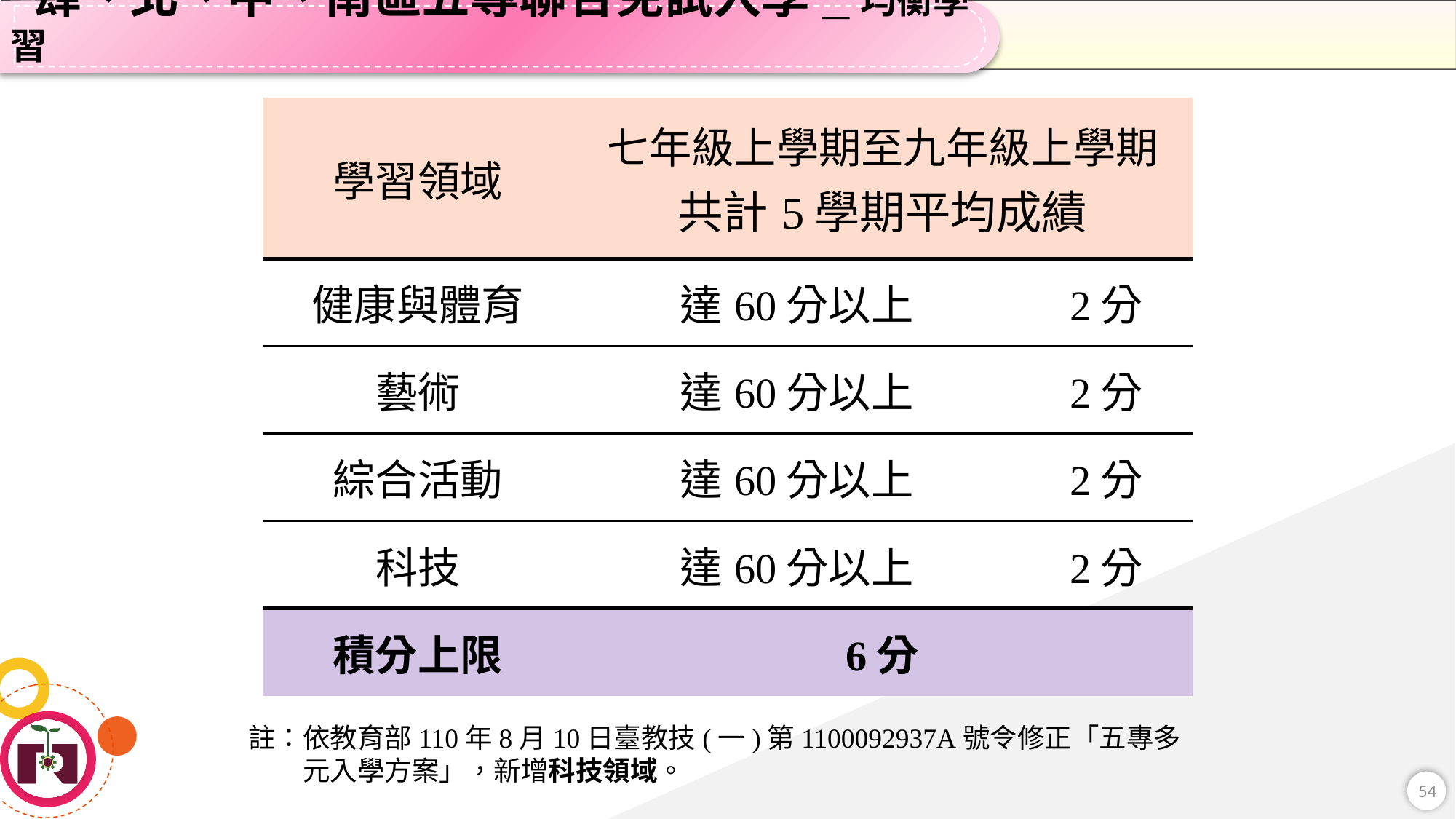

肆、北、中、南區五專聯合免試入學_均衡學習

| 學習領域 | 七年級上學期至九年級上學期 共計5學期平均成績 |  |
| --- | --- | --- |
| 健康與體育 | 達60分以上 | 2分 |
| 藝術 | 達60分以上 | 2分 |
| 綜合活動 | 達60分以上 | 2分 |
| 科技 | 達60分以上 | 2分 |
| 積分上限 | 6分 |  |
註：依教育部110年8月10日臺教技(一)第1100092937A號令修正「五專多元入學方案」，新增科技領域。